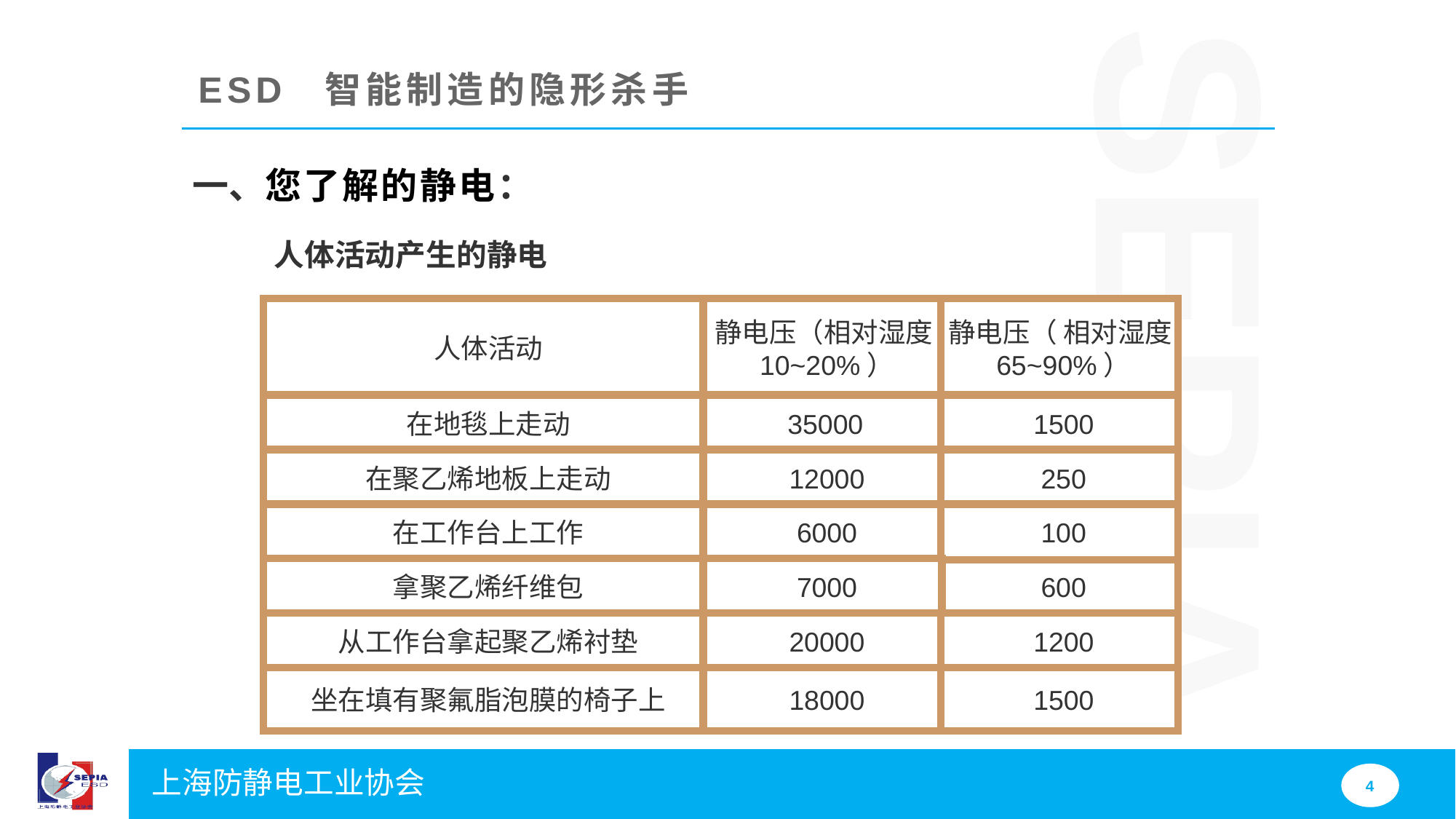

ESD  智能制造的隐形杀手
一、您了解的静电：
人体活动产生的静电
人体活动
静电压（相对湿度10~20%）
静电压（ 相对湿度65~90%）
在地毯上走动
35000
1500
在聚乙烯地板上走动
12000
250
在工作台上工作
6000
100
拿聚乙烯纤维包
7000
从工作台拿起聚乙烯衬垫
20000
1200
坐在填有聚氟脂泡膜的椅子上
18000
1500
600